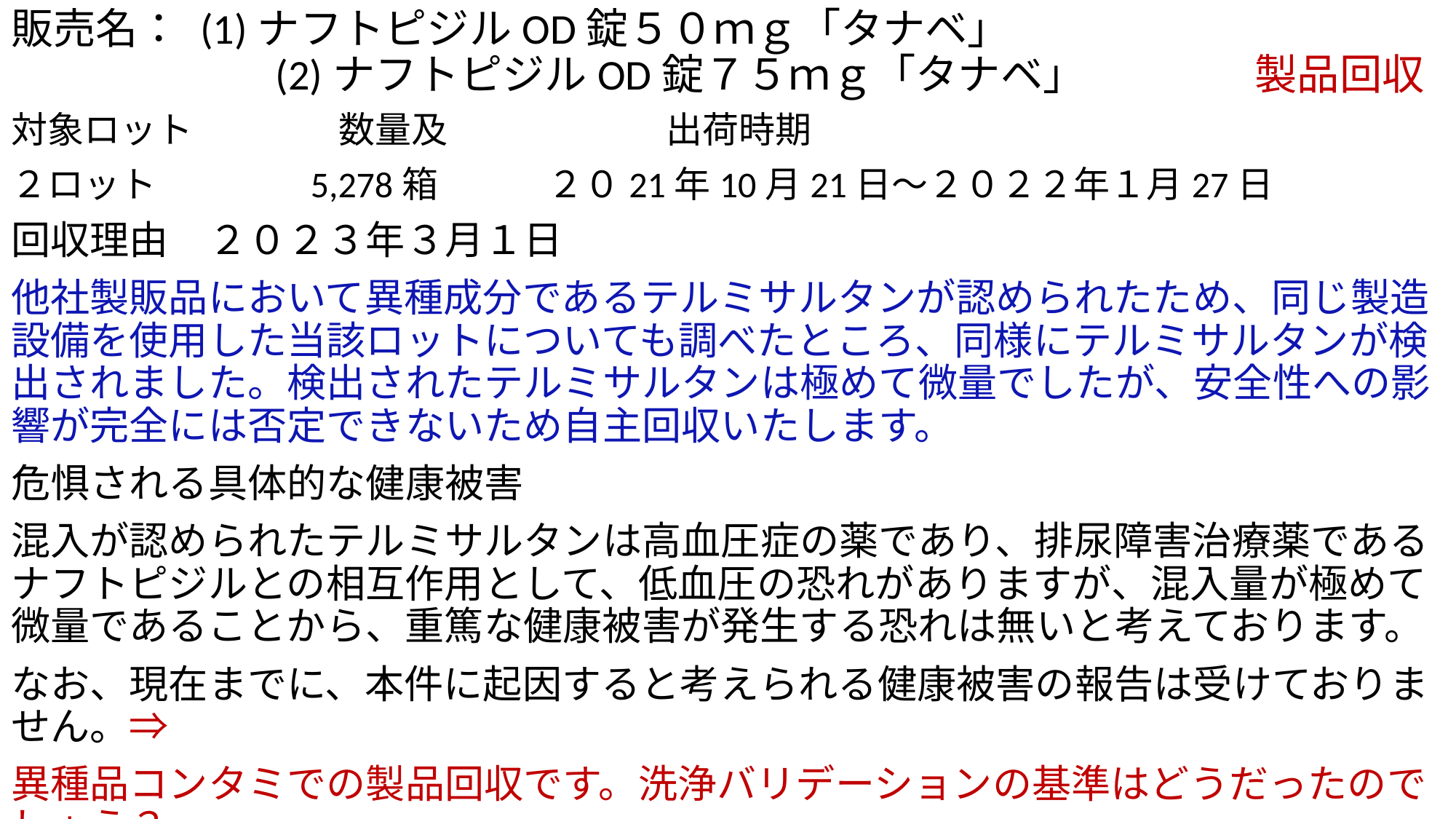

# 販売名： (1)ナフトピジルOD錠５０ｍｇ「タナベ」 　　　　　　(2)ナフトピジルOD錠７５ｍｇ「タナベ」　　　　製品回収
対象ロット　　　　数量及　　　　　　出荷時期
２ロット　　　　5,278箱　　　２０21年10月21日～２０２２年１月27日
回収理由　２０２３年３月１日
他社製販品において異種成分であるテルミサルタンが認められたため、同じ製造設備を使用した当該ロットについても調べたところ、同様にテルミサルタンが検出されました。検出されたテルミサルタンは極めて微量でしたが、安全性への影響が完全には否定できないため自主回収いたします。
危惧される具体的な健康被害
混入が認められたテルミサルタンは高血圧症の薬であり、排尿障害治療薬であるナフトピジルとの相互作用として、低血圧の恐れがありますが、混入量が極めて微量であることから、重篤な健康被害が発生する恐れは無いと考えております。
なお、現在までに、本件に起因すると考えられる健康被害の報告は受けておりません。⇒
異種品コンタミでの製品回収です。洗浄バリデーションの基準はどうだったのでしょう？